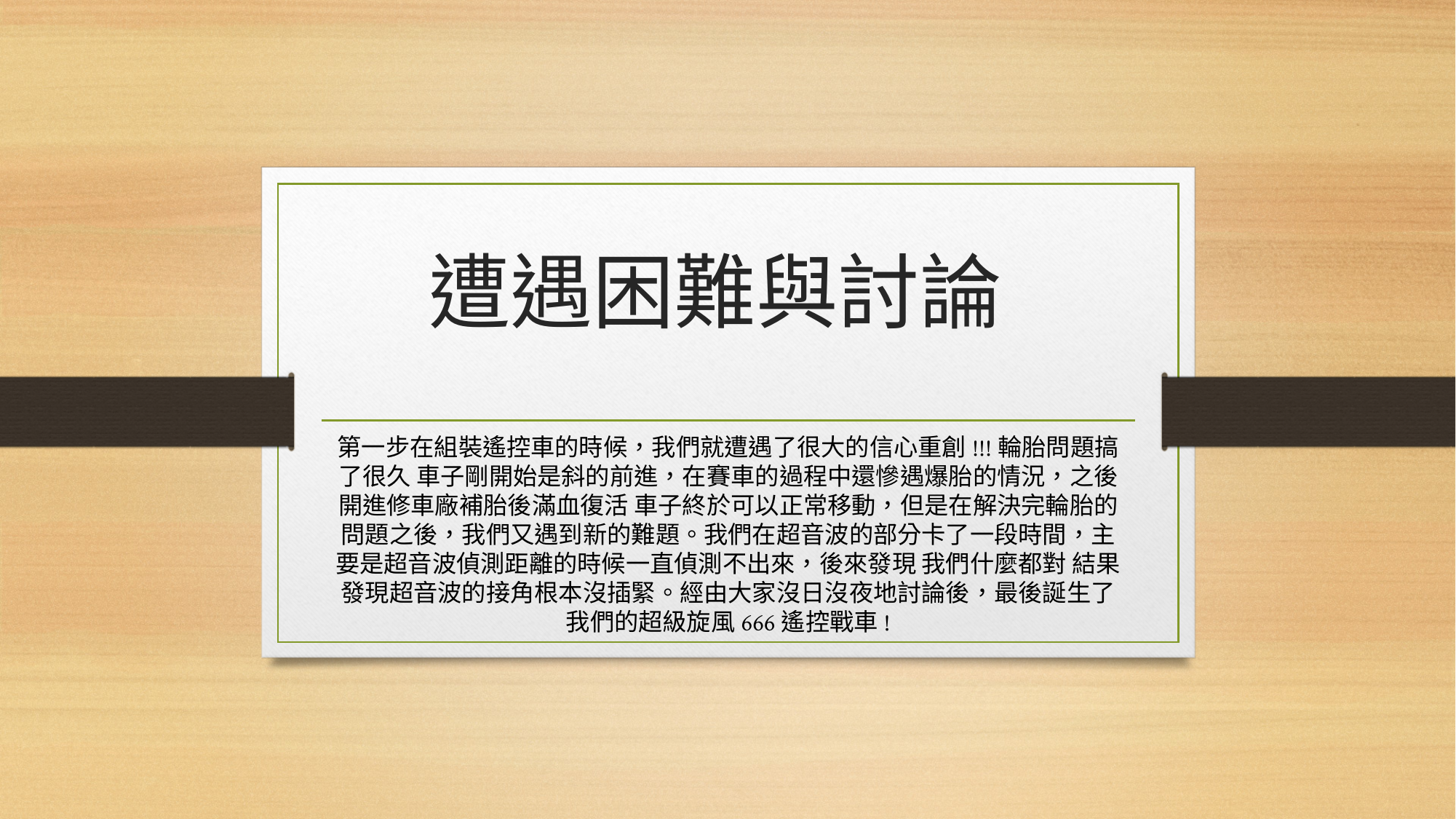

# 遭遇困難與討論
第一步在組裝遙控車的時候，我們就遭遇了很大的信心重創!!!輪胎問題搞了很久 車子剛開始是斜的前進，在賽車的過程中還慘遇爆胎的情況，之後開進修車廠補胎後滿血復活 車子終於可以正常移動，但是在解決完輪胎的問題之後，我們又遇到新的難題。我們在超音波的部分卡了一段時間，主要是超音波偵測距離的時候一直偵測不出來，後來發現 我們什麼都對 結果發現超音波的接角根本沒插緊。經由大家沒日沒夜地討論後，最後誕生了我們的超級旋風666遙控戰車!